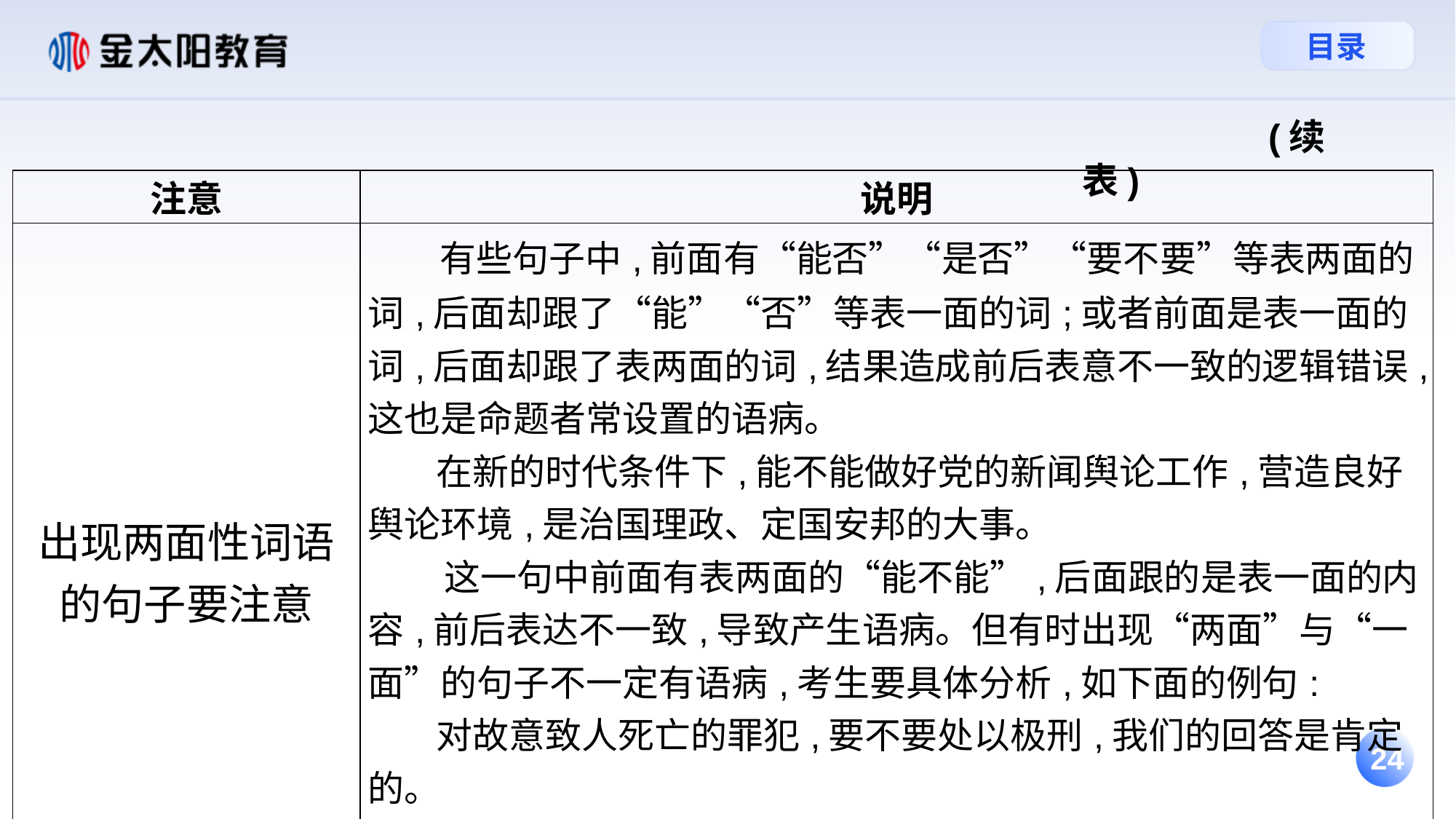

(续表)
| 注意 | 说明 |
| --- | --- |
| 出现两面性词语的句子要注意 | 有些句子中,前面有“能否”“是否”“要不要”等表两面的词,后面却跟了“能”“否”等表一面的词;或者前面是表一面的词,后面却跟了表两面的词,结果造成前后表意不一致的逻辑错误,这也是命题者常设置的语病。 在新的时代条件下,能不能做好党的新闻舆论工作,营造良好舆论环境,是治国理政、定国安邦的大事。 这一句中前面有表两面的“能不能”,后面跟的是表一面的内容,前后表达不一致,导致产生语病。但有时出现“两面”与“一面”的句子不一定有语病,考生要具体分析,如下面的例句: 对故意致人死亡的罪犯,要不要处以极刑,我们的回答是肯定的。 这一句虽然有“要不要”这一表两面的词,但其实是无疑而问,只是引起注意,并无语病。 |